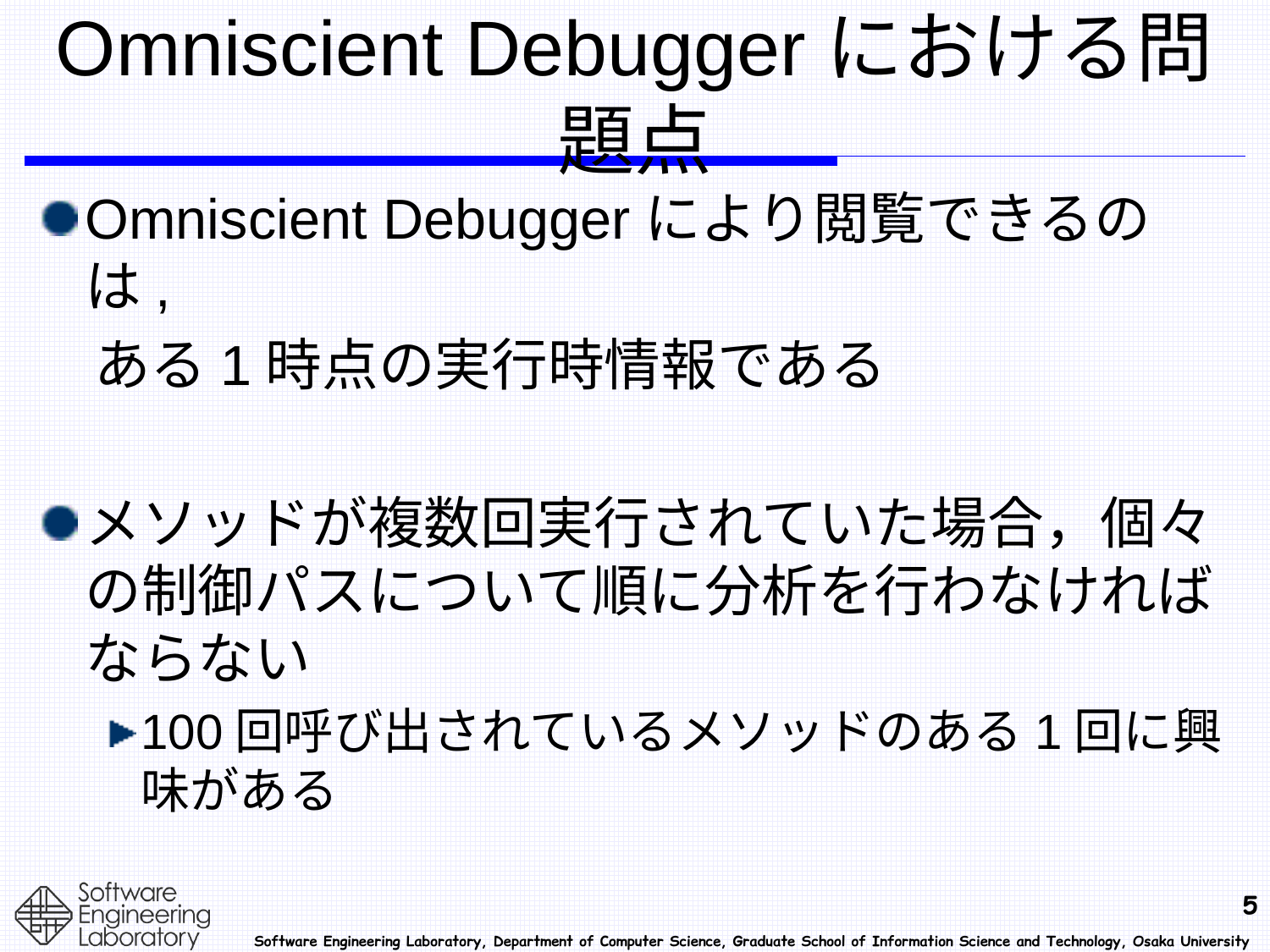

# Omniscient Debuggerにおける問題点
Omniscient Debuggerにより閲覧できるのは,
　ある1時点の実行時情報である

メソッドが複数回実行されていた場合，個々の制御パスについて順に分析を行わなければならない
100回呼び出されているメソッドのある1回に興味がある